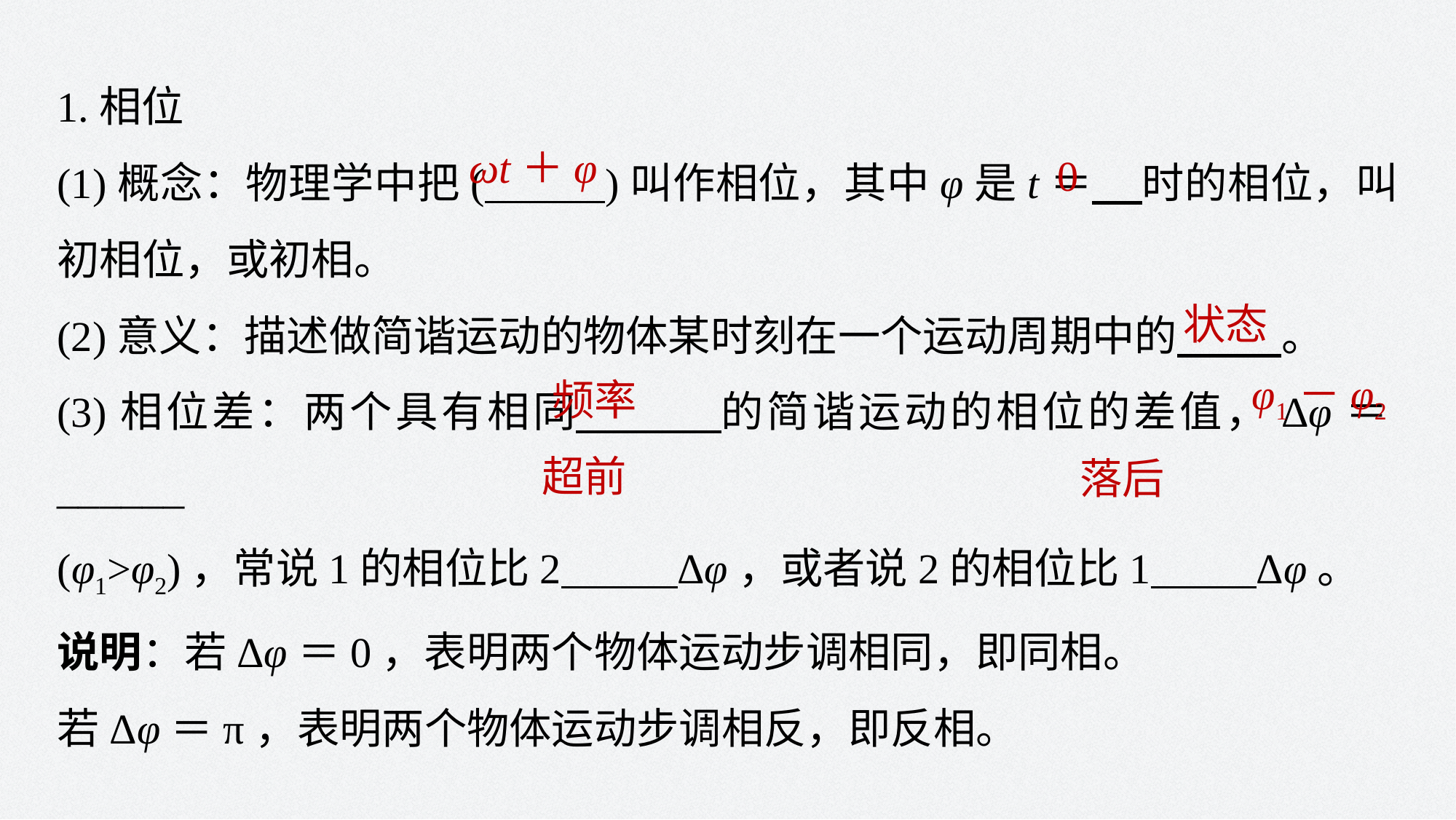

1.相位
(1)概念：物理学中把(           )叫作相位，其中φ是t＝     时的相位，叫初相位，或初相。
(2)意义：描述做简谐运动的物体某时刻在一个运动周期中的           。
(3)相位差：两个具有相同           的简谐运动的相位的差值，Δφ＝______
(φ1>φ2)，常说1的相位比2           Δφ，或者说2的相位比1          Δφ。
说明：若Δφ＝0，表明两个物体运动步调相同，即同相。
若Δφ＝π，表明两个物体运动步调相反，即反相。
ωt＋φ
0
状态
φ1－φ2
频率
超前
落后